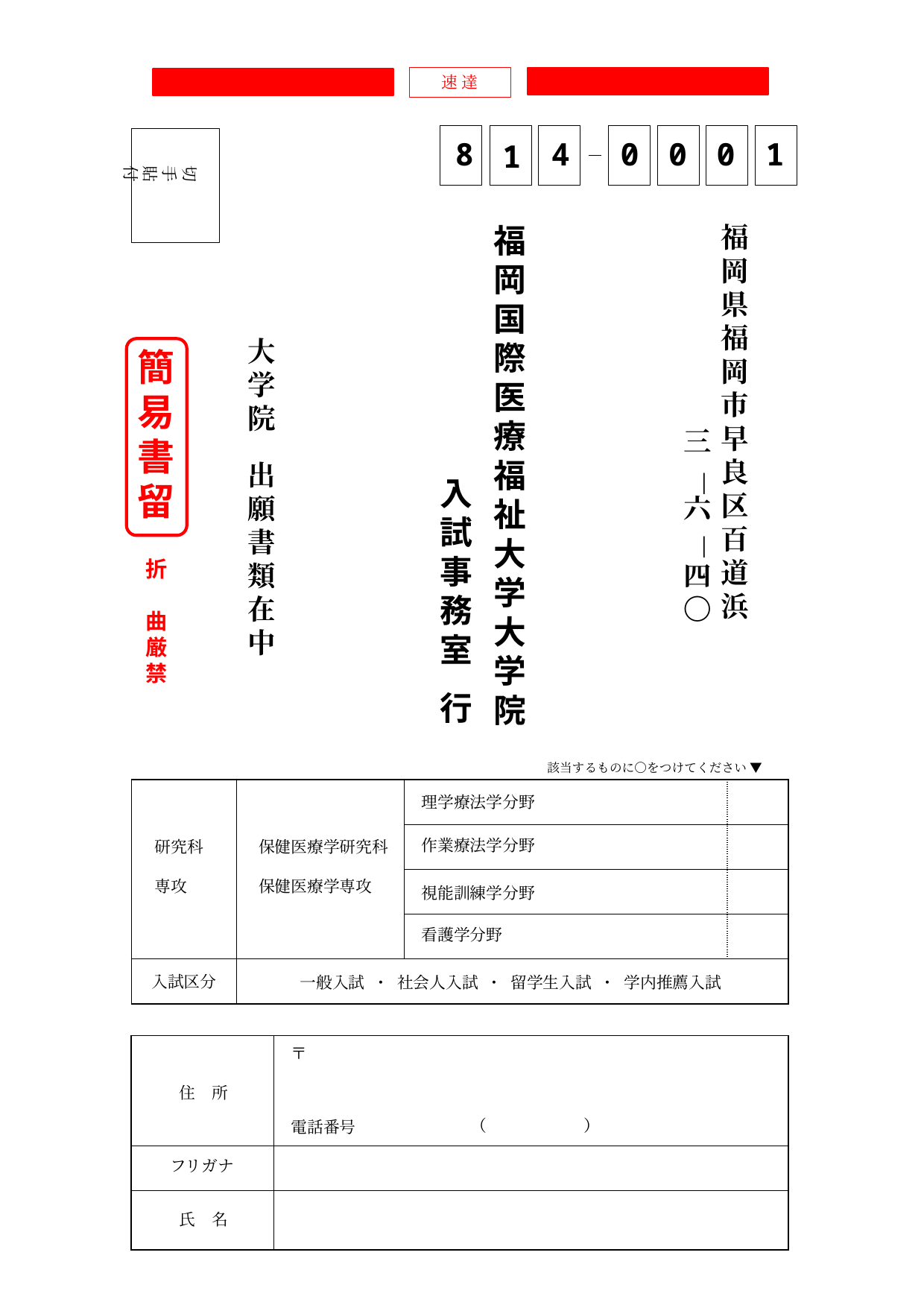

速 達

8
4
0
0
0
1
1
切　手
貼　付
福岡国際医療福祉大学大学院
福岡県福岡市早良区百道浜

大学院
簡易書留

三

六
　四〇
出願書類在中
－
入試事務室
－
折 曲
厳禁
行
該当するものに〇をつけてください ▼
|  |  |  |  |
| --- | --- | --- | --- |
|  |  |  |  |
|  |  |  |  |
|  |  |  |  |
|  |  |  |  |
理学療法学分野
作業療法学分野
研究科

専攻
保健医療学研究科

保健医療学専攻
視能訓練学分野
看護学分野
入試区分
一般入試  ・  社会人入試  ・  留学生入試  ・  学内推薦入試
|  |  |
| --- | --- |
|  |  |
|  |  |
〒
住　所
（　　　　　　）
電話番号
フリガナ
氏　名